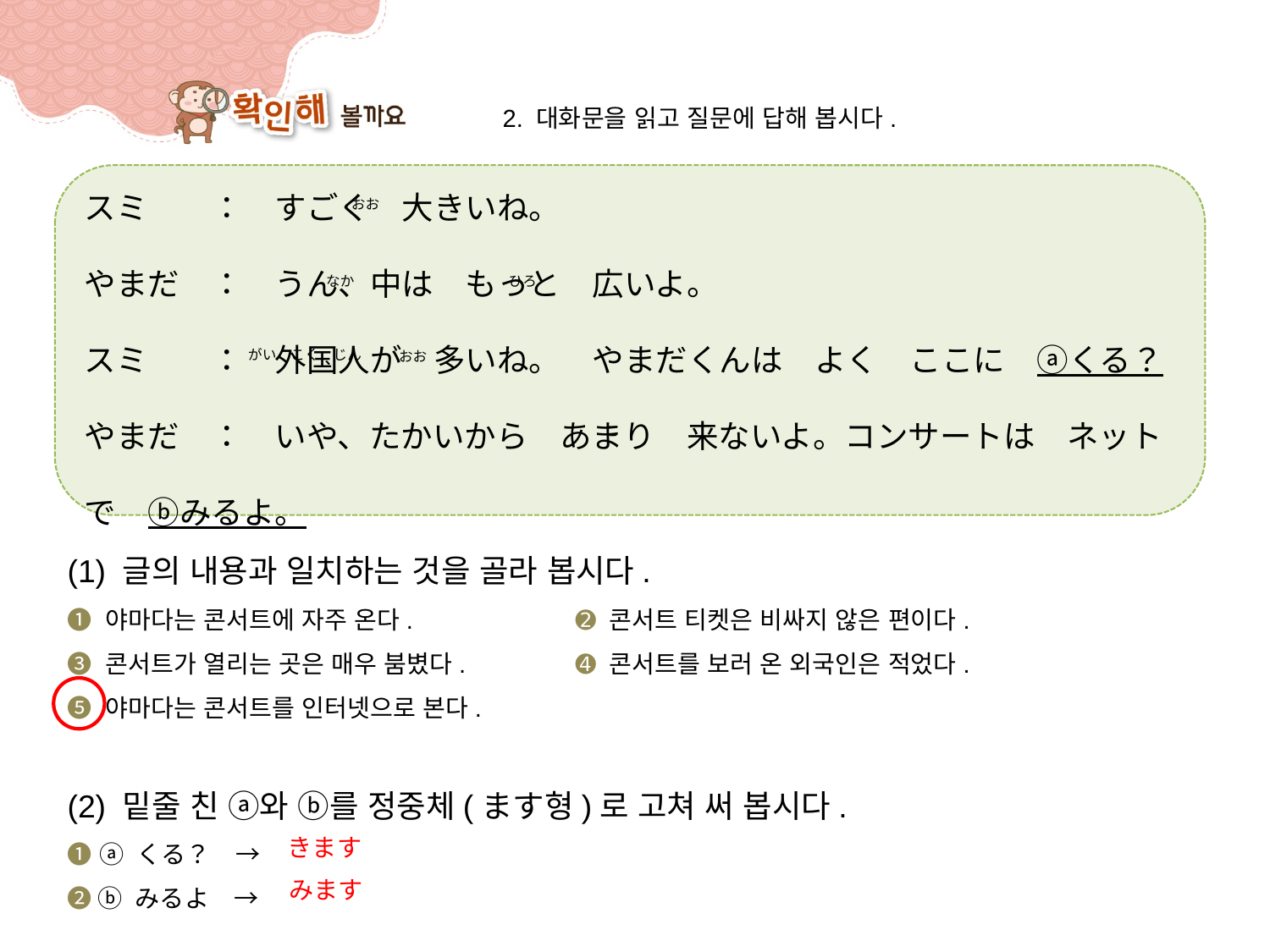

2. 대화문을 읽고 질문에 답해 봅시다.
スミ	：　すごく　大きいね。
やまだ	：　うん、中は　もっと　広いよ。
スミ	：　外国人が　多いね。　やまだくんは　よく　ここに　ⓐくる？
やまだ	：　いや、たかいから　あまり　来ないよ。コンサートは　ネットで　ⓑみるよ。
おお
なか
ひろ
がい　こく　じん
おお
こ
(1) 글의 내용과 일치하는 것을 골라 봅시다.
➊ 야마다는 콘서트에 자주 온다.		➋ 콘서트 티켓은 비싸지 않은 편이다.
➌ 콘서트가 열리는 곳은 매우 붐볐다.	➍ 콘서트를 보러 온 외국인은 적었다.
➎ 야마다는 콘서트를 인터넷으로 본다.

(2) 밑줄 친 ⓐ와 ⓑ를 정중체(ます형)로 고쳐 써 봅시다.
➊ ⓐ くる？　→
➋ ⓑ みるよ　→

きます
みます